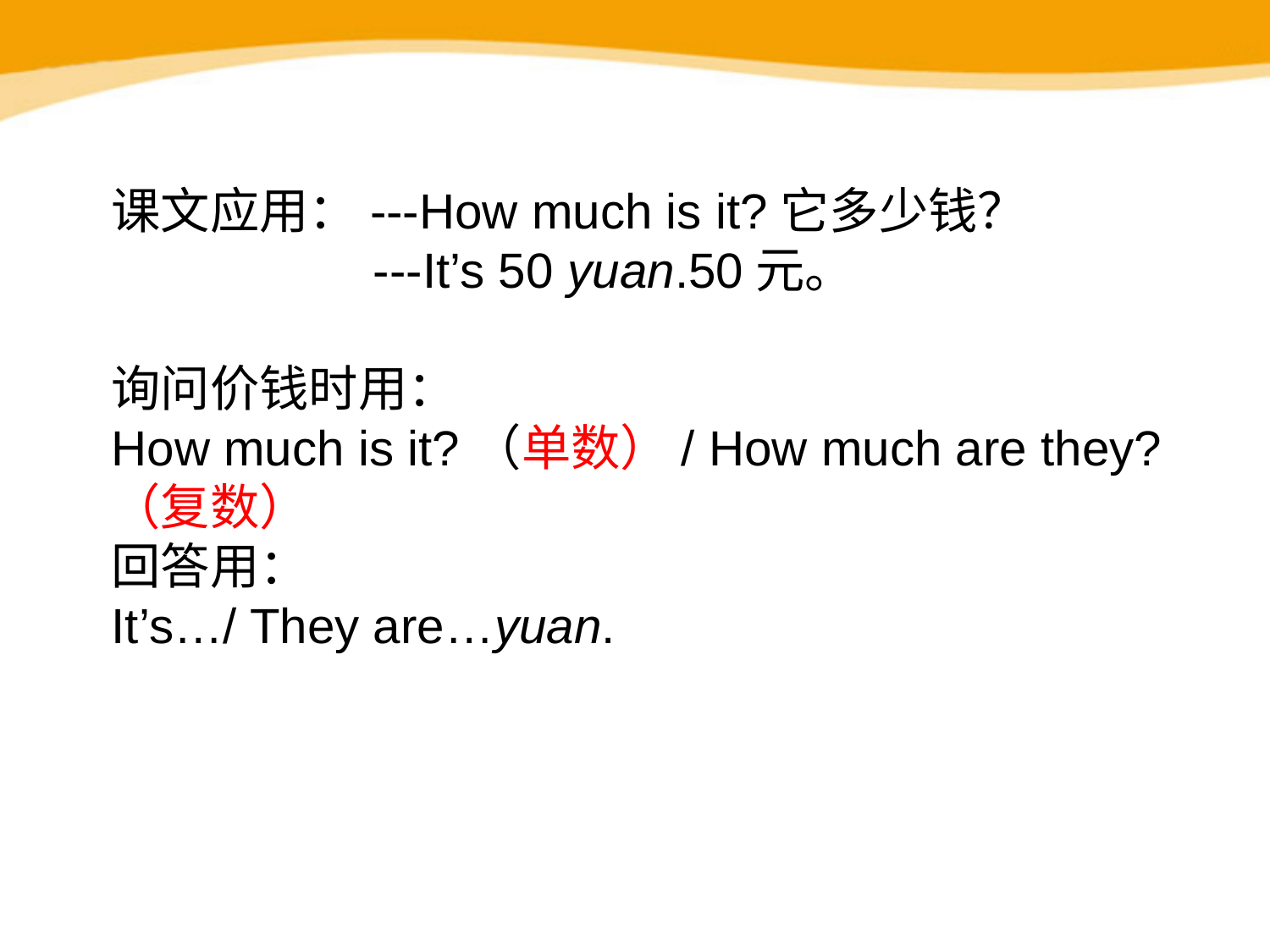

课文应用：---How much is it?它多少钱？
                   ---It’s 50 yuan.50元。

询问价钱时用：
How much is it?（单数）/ How much are they?（复数）
回答用：
It’s…/ They are…yuan.